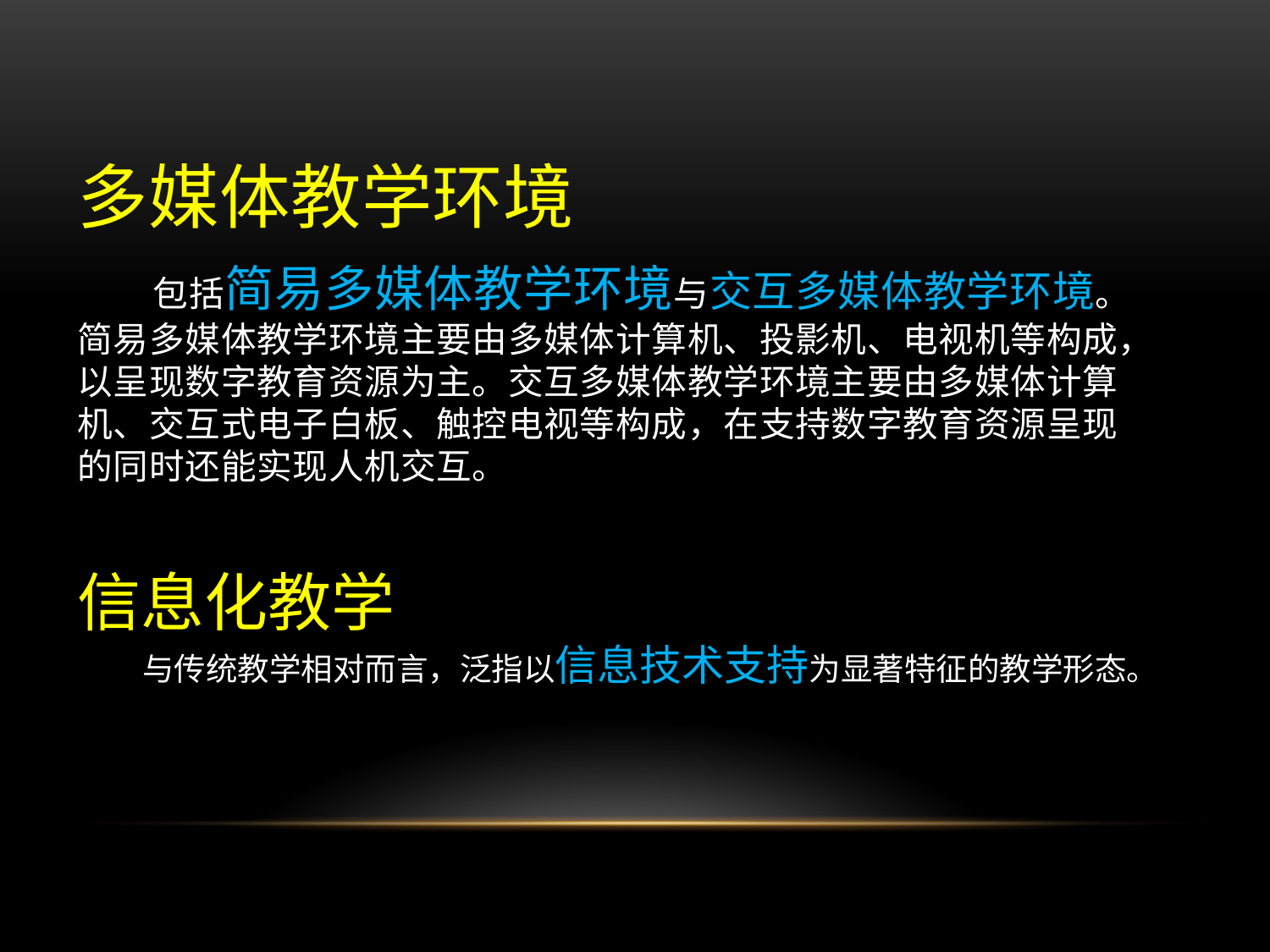

多媒体教学环境
        包括简易多媒体教学环境与交互多媒体教学环境。简易多媒体教学环境主要由多媒体计算机、投影机、电视机等构成，以呈现数字教育资源为主。交互多媒体教学环境主要由多媒体计算机、交互式电子白板、触控电视等构成，在支持数字教育资源呈现的同时还能实现人机交互。
信息化教学
        与传统教学相对而言，泛指以信息技术支持为显著特征的教学形态。